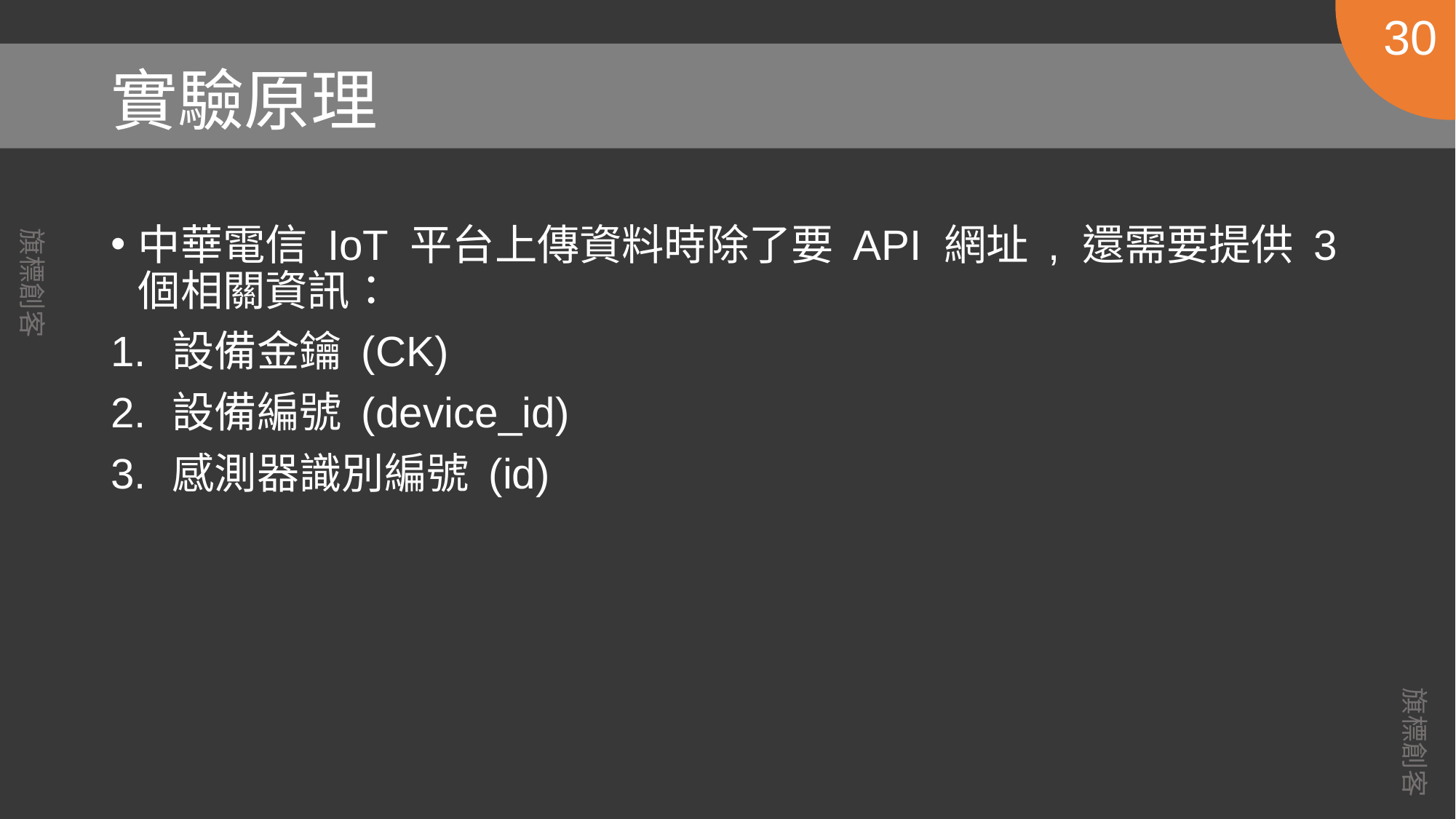

30
# 實驗原理
中華電信 IoT 平台上傳資料時除了要 API 網址 , 還需要提供 3 個相關資訊：
設備金鑰 (CK)
設備編號 (device_id)
感測器識別編號 (id)